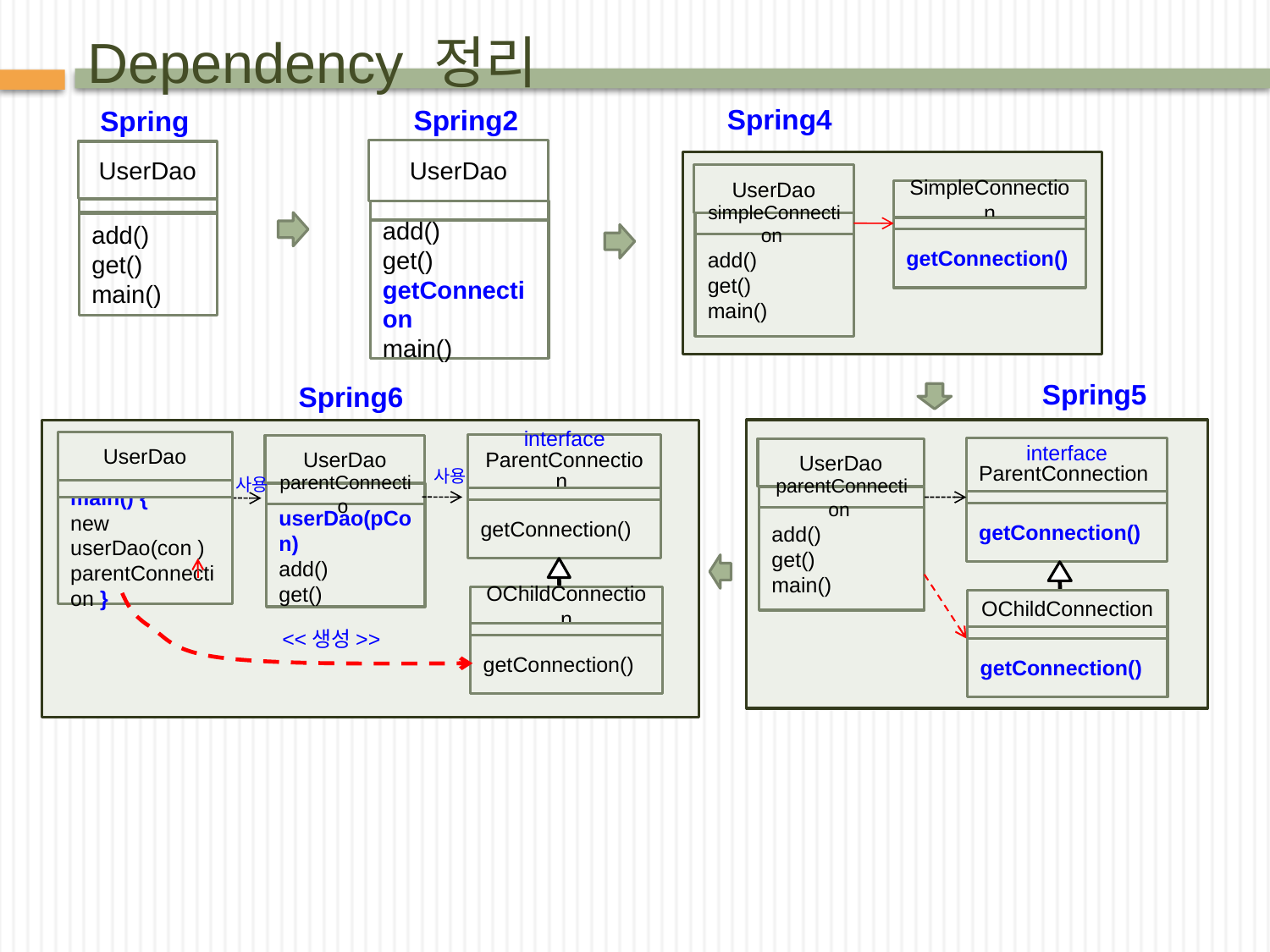

# Dependency 정리
Spring4
Spring2
Spring
UserDao

add()
get()
getConnection
main()
UserDao

add()
get()
main()

UserDao
simpleConnection
add()
get()
main()
SimpleConnection

getConnection()

Spring5
Spring6

interface ParentConnection

getConnection()
UserDao
parentConnection
add()
get()
main()

OChildConnection

getConnection()

UserDao

main() {
new userDao(con )
parentConnection }

interface ParentConnection

getConnection()
UserDao
parentConnectio
userDao(pCon)
add()
get()
사용
사용

OChildConnection

getConnection()

<<생성>>